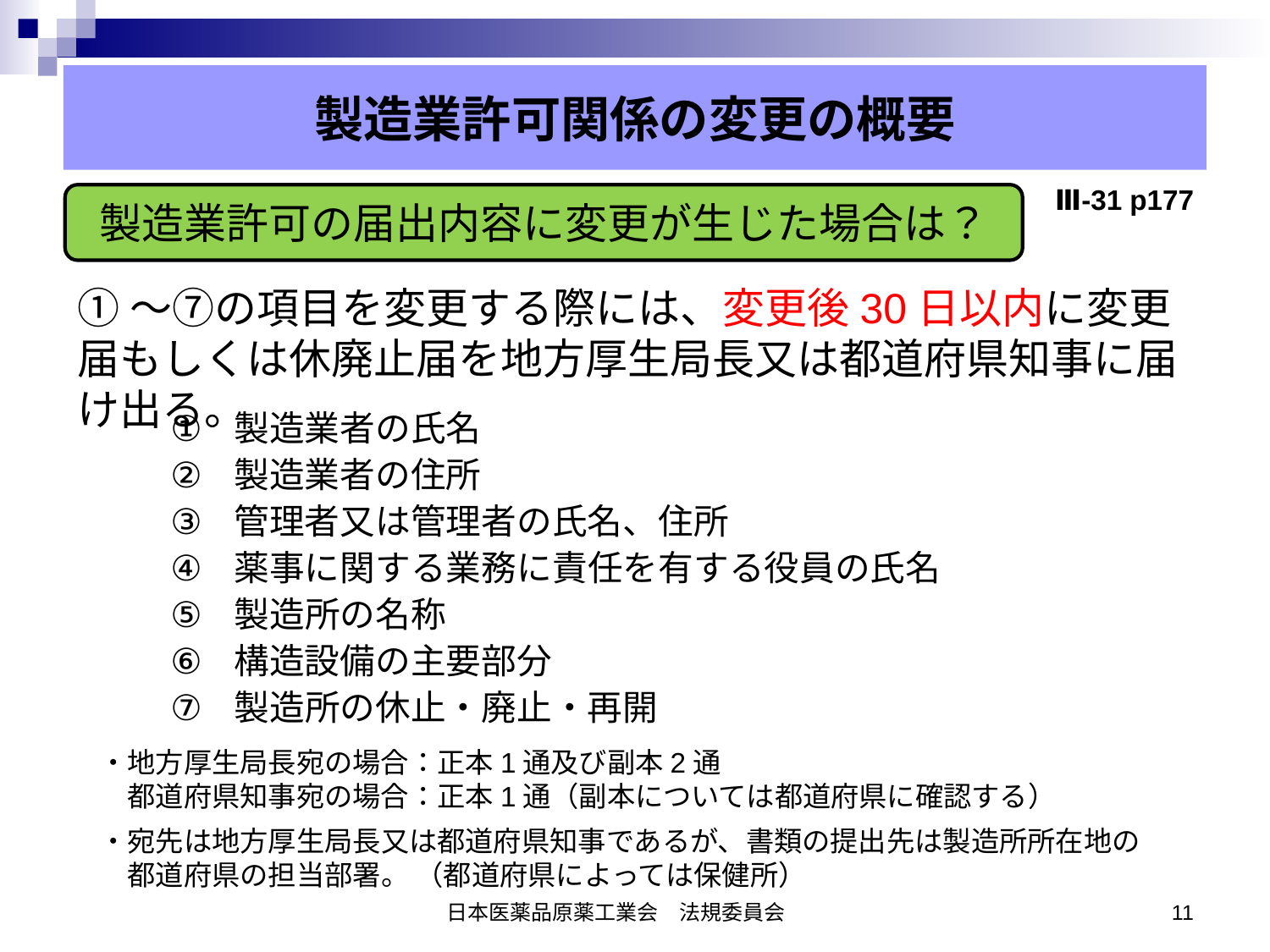

# 製造業許可関係の変更手続き
製造業許可関係の変更の概要
Ⅲ-31 p177
製造業許可の届出内容に変更が生じた場合は？
①～⑦の項目を変更する際には、変更後30日以内に変更届もしくは休廃止届を地方厚生局長又は都道府県知事に届け出る。
製造業者の氏名
製造業者の住所
管理者又は管理者の氏名、住所
薬事に関する業務に責任を有する役員の氏名
製造所の名称
構造設備の主要部分
製造所の休止・廃止・再開
・地方厚生局長宛の場合：正本1通及び副本2通
　都道府県知事宛の場合：正本1通（副本については都道府県に確認する）
・宛先は地方厚生局長又は都道府県知事であるが、書類の提出先は製造所所在地の
　都道府県の担当部署。 （都道府県によっては保健所）
日本医薬品原薬工業会　法規委員会
11